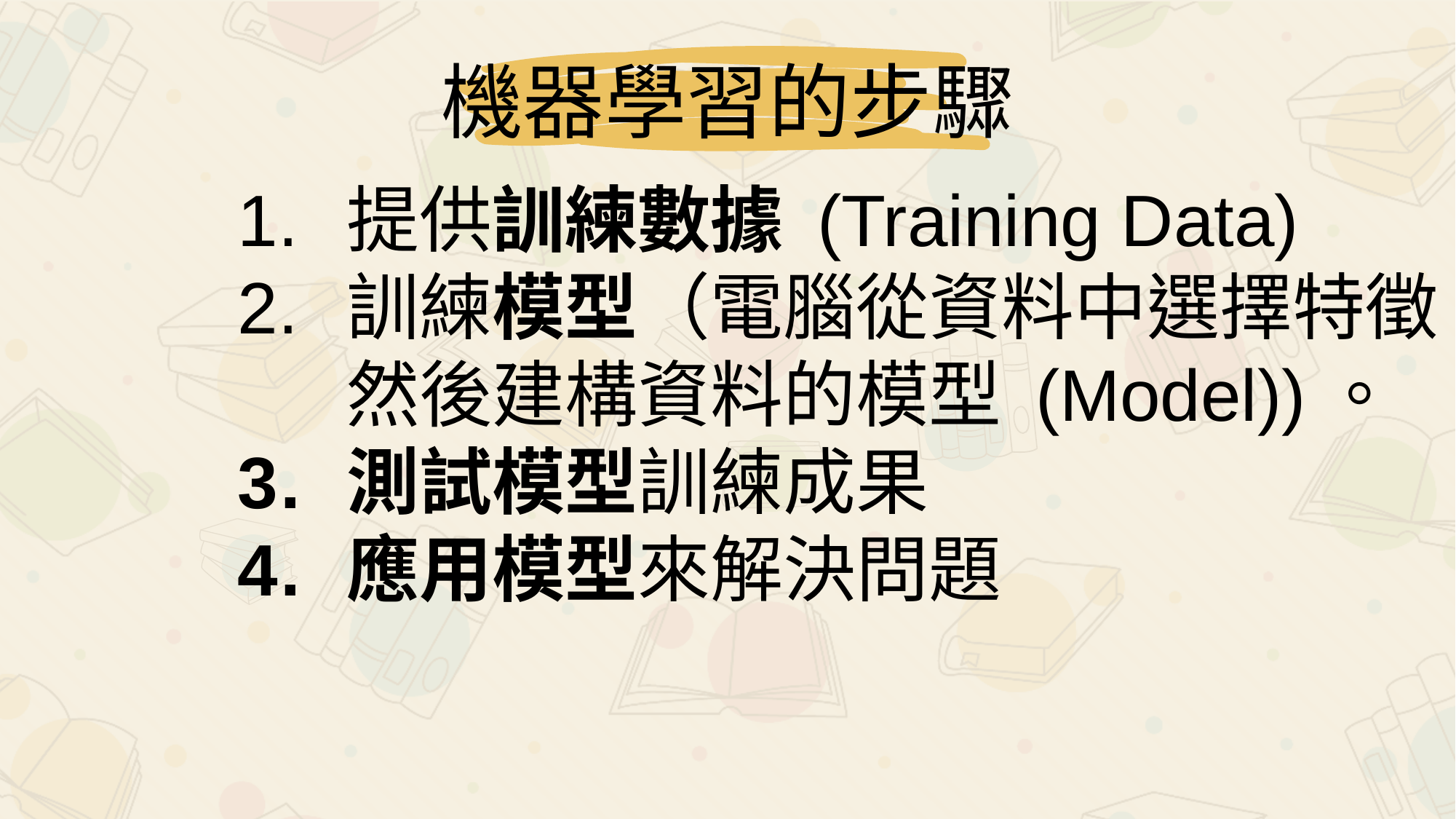

機器學習的步驟
提供訓練數據 (Training Data)
訓練模型（電腦從資料中選擇特徵，
然後建構資料的模型 (Model))。
測試模型訓練成果
應用模型來解決問題